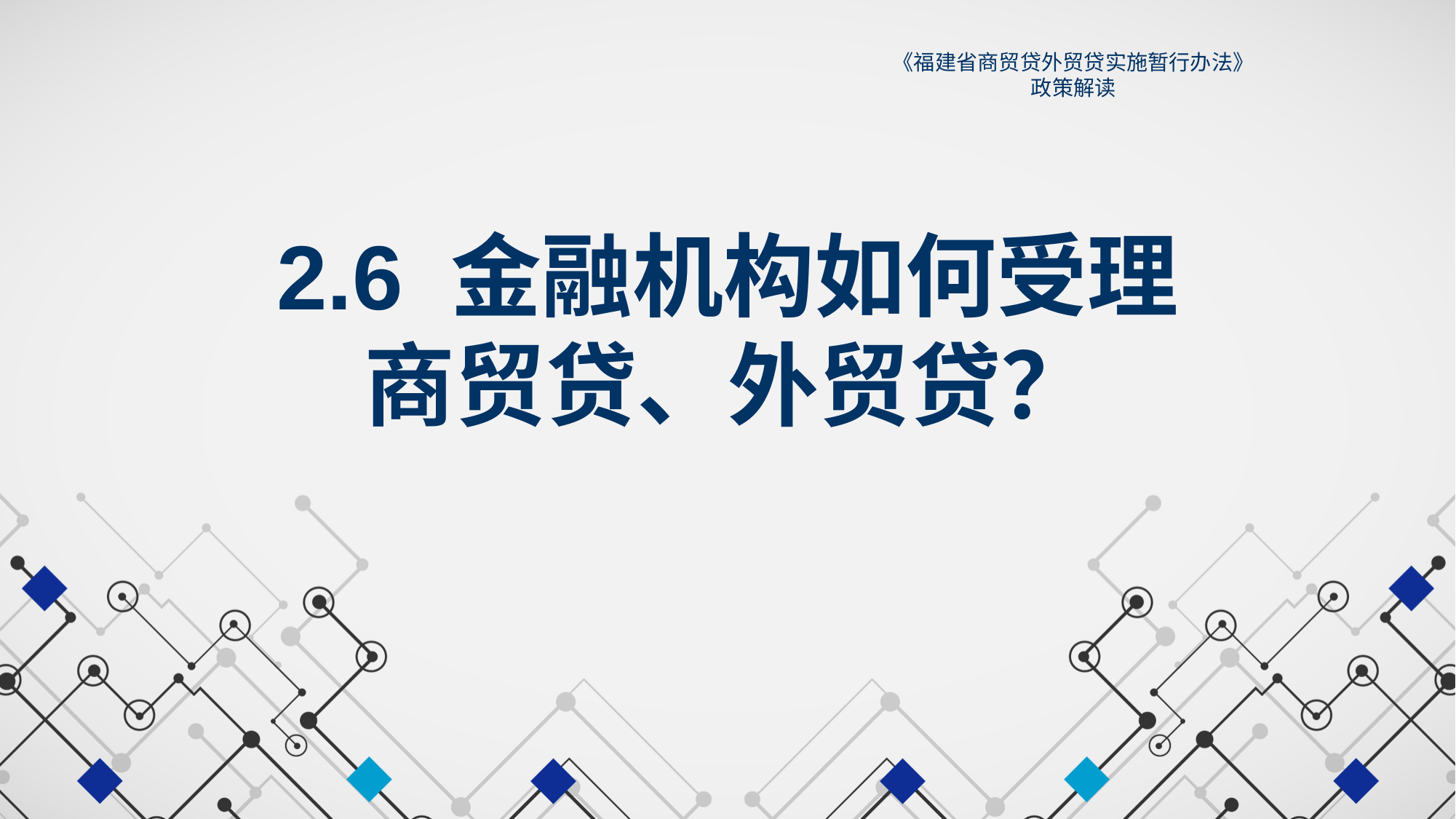

《福建省商贸贷外贸贷实施暂行办法》
政策解读
2.6 金融机构如何受理
商贸贷、外贸贷？